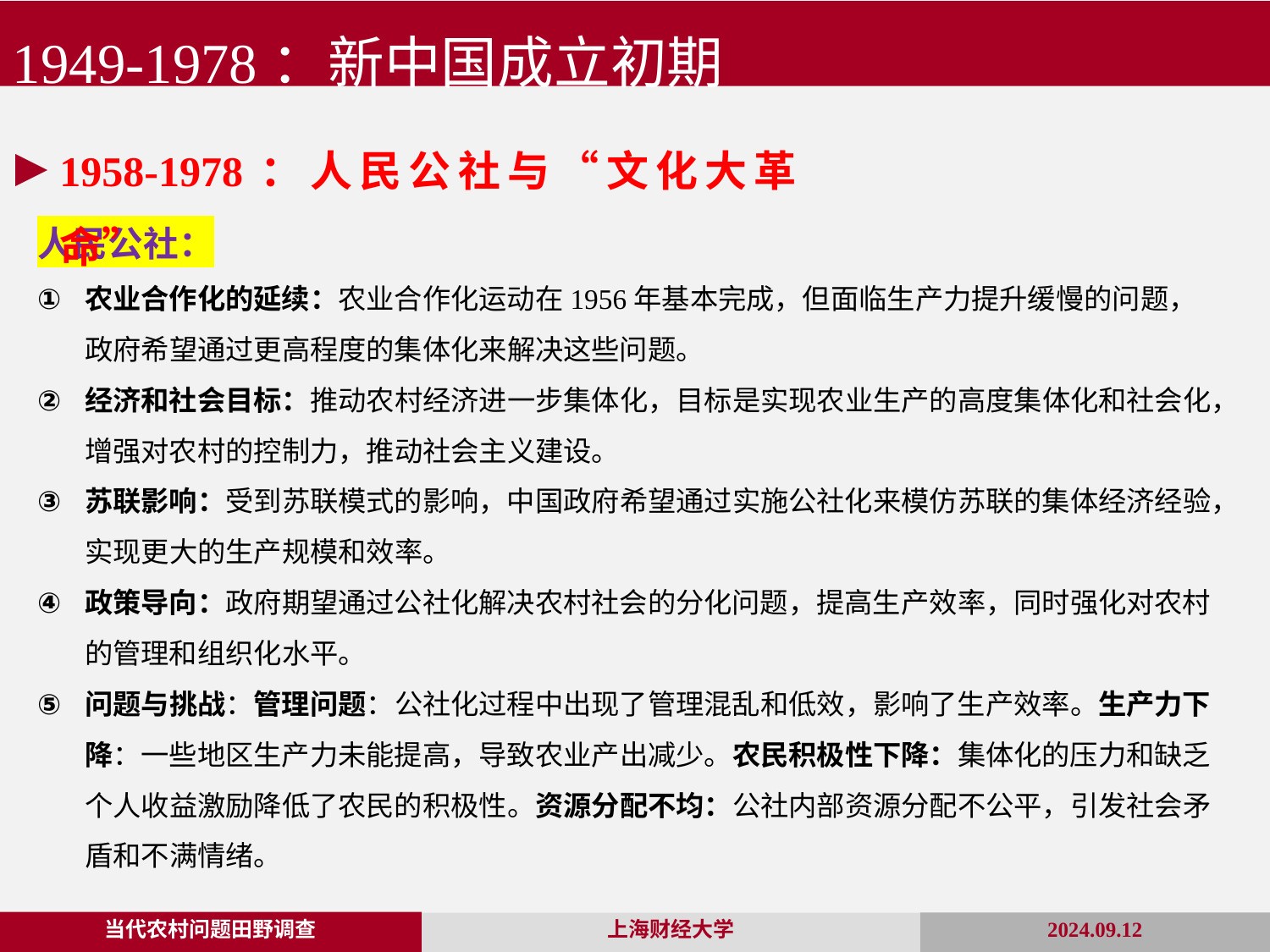

1949-1978：新中国成立初期
1958-1978：人民公社与“文化大革命”
人民公社：
农业合作化的延续：农业合作化运动在1956年基本完成，但面临生产力提升缓慢的问题，政府希望通过更高程度的集体化来解决这些问题。
经济和社会目标：推动农村经济进一步集体化，目标是实现农业生产的高度集体化和社会化，增强对农村的控制力，推动社会主义建设。
苏联影响：受到苏联模式的影响，中国政府希望通过实施公社化来模仿苏联的集体经济经验，实现更大的生产规模和效率。
政策导向：政府期望通过公社化解决农村社会的分化问题，提高生产效率，同时强化对农村的管理和组织化水平。
问题与挑战：管理问题：公社化过程中出现了管理混乱和低效，影响了生产效率。生产力下降：一些地区生产力未能提高，导致农业产出减少。农民积极性下降：集体化的压力和缺乏个人收益激励降低了农民的积极性。资源分配不均：公社内部资源分配不公平，引发社会矛盾和不满情绪。
当代农村问题田野调查
2024.09.12
上海财经大学